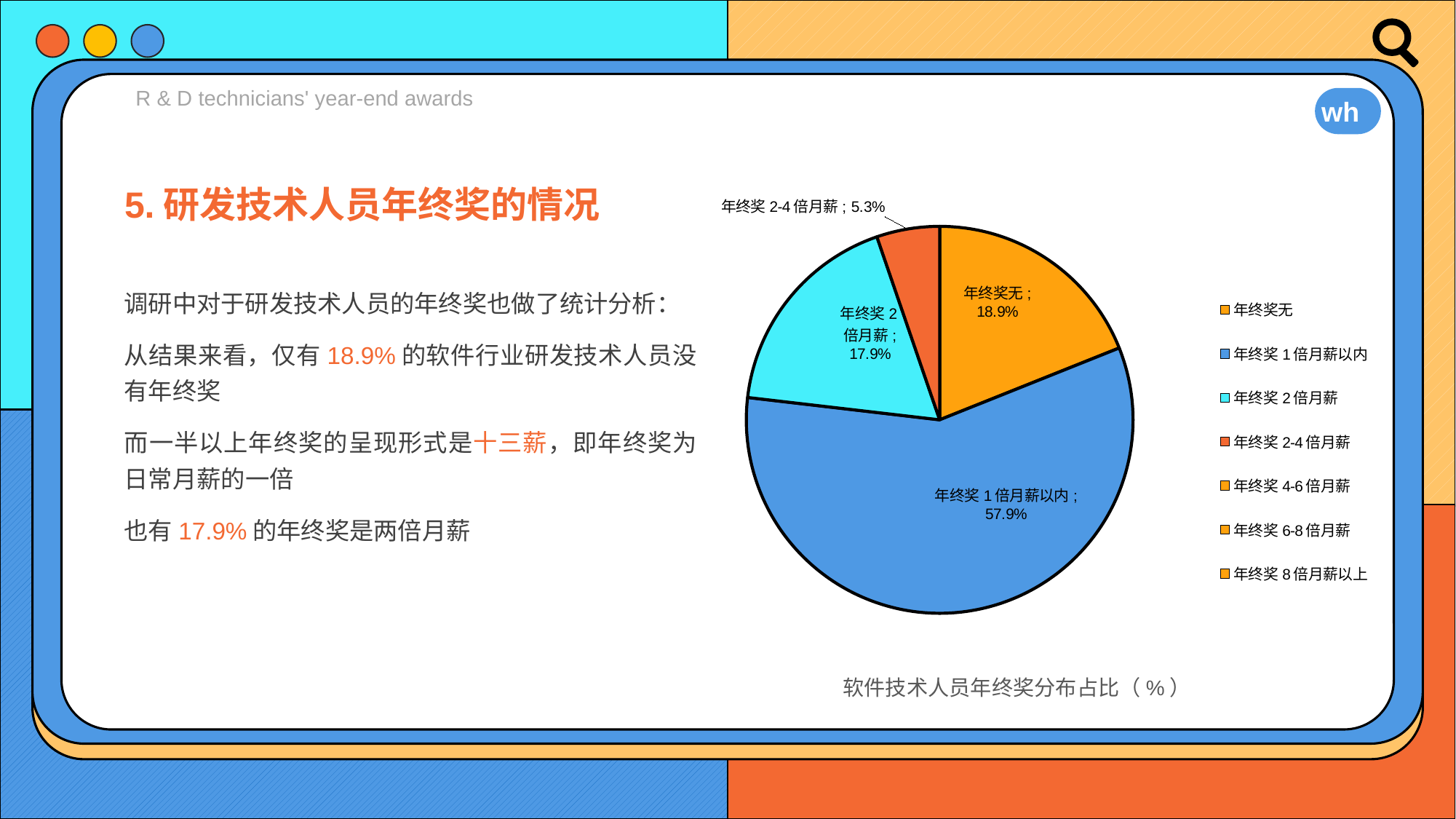

R & D technicians' year-end awards

whsia
5.研发技术人员年终奖的情况

### Chart

| Category |  |
|---|---|
| 年终奖无 | 0.189473684210526 |
| 年终奖1倍月薪以内 | 0.578947368421053 |
| 年终奖2倍月薪 | 0.178947368421053 |
| 年终奖2-4倍月薪 | 0.0526315789473684 |
| 年终奖4-6倍月薪 | 0.0 |
| 年终奖6-8倍月薪 | 0.0 |
| 年终奖8倍月薪以上 | 0.0 |
调研中对于研发技术人员的年终奖也做了统计分析：
从结果来看，仅有18.9%的软件行业研发技术人员没有年终奖
而一半以上年终奖的呈现形式是十三薪，即年终奖为日常月薪的一倍
也有17.9%的年终奖是两倍月薪
软件技术人员年终奖分布占比（%）